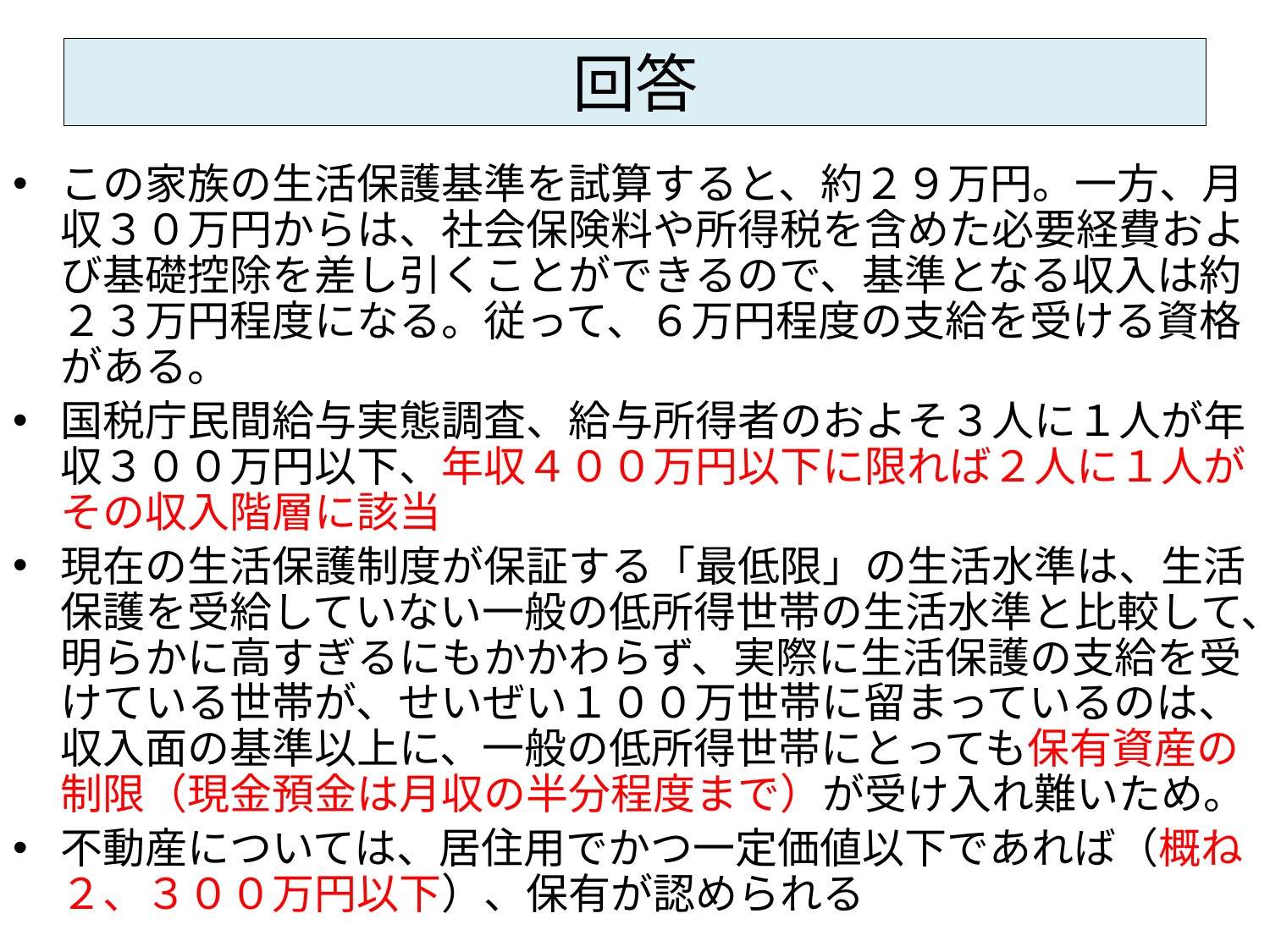

# 回答
この家族の生活保護基準を試算すると、約２９万円。一方、月収３０万円からは、社会保険料や所得税を含めた必要経費および基礎控除を差し引くことができるので、基準となる収入は約２３万円程度になる。従って、６万円程度の支給を受ける資格がある。
国税庁民間給与実態調査、給与所得者のおよそ３人に１人が年収３００万円以下、年収４００万円以下に限れば２人に１人がその収入階層に該当
現在の生活保護制度が保証する「最低限」の生活水準は、生活保護を受給していない一般の低所得世帯の生活水準と比較して、明らかに高すぎるにもかかわらず、実際に生活保護の支給を受けている世帯が、せいぜい１００万世帯に留まっているのは、収入面の基準以上に、一般の低所得世帯にとっても保有資産の制限（現金預金は月収の半分程度まで）が受け入れ難いため。
不動産については、居住用でかつ一定価値以下であれば（概ね２、３００万円以下）、保有が認められる